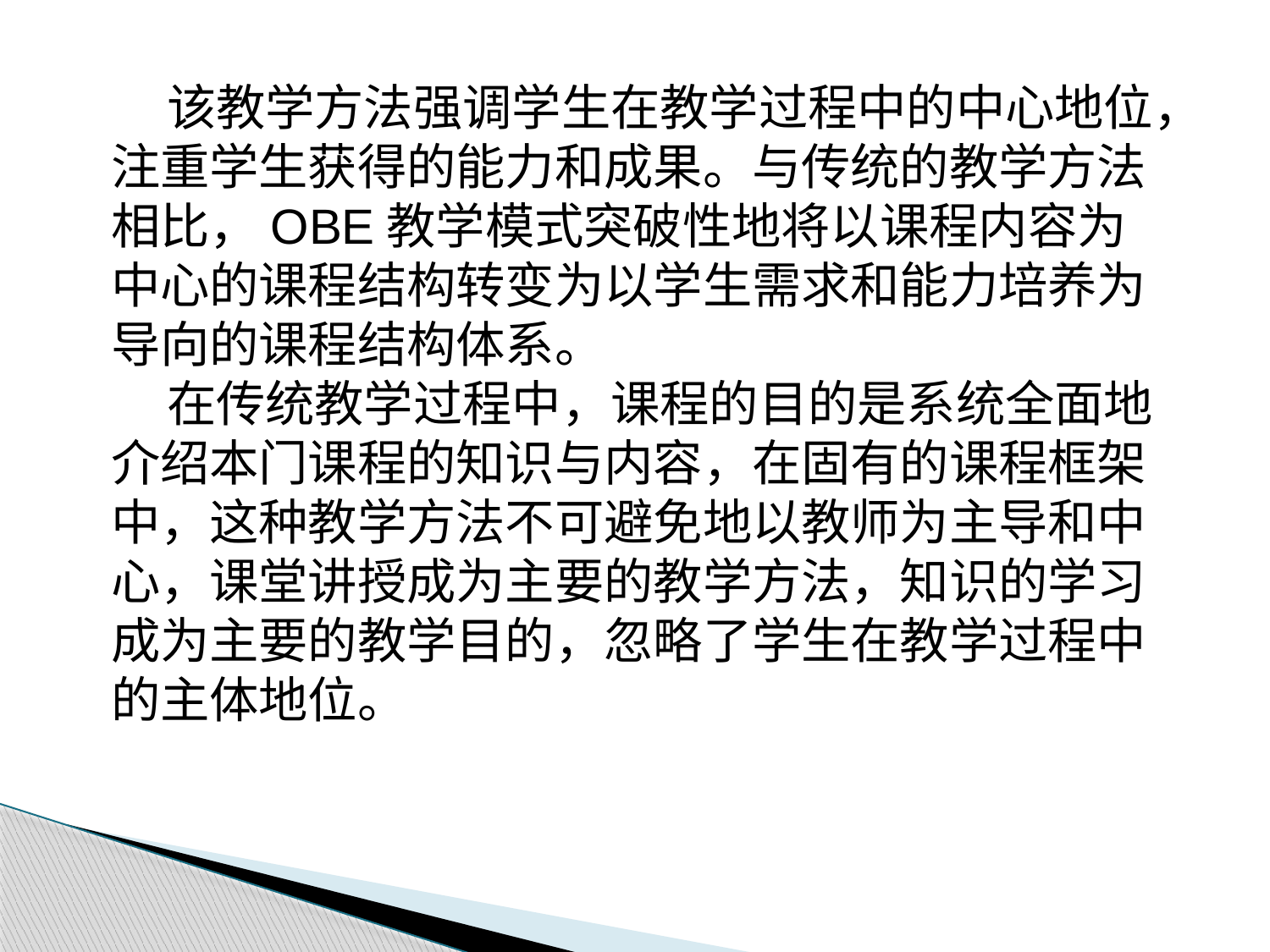

该教学方法强调学生在教学过程中的中心地位，注重学生获得的能力和成果。与传统的教学方法相比，OBE教学模式突破性地将以课程内容为中心的课程结构转变为以学生需求和能力培养为导向的课程结构体系。
    在传统教学过程中，课程的目的是系统全面地介绍本门课程的知识与内容，在固有的课程框架中，这种教学方法不可避免地以教师为主导和中心，课堂讲授成为主要的教学方法，知识的学习成为主要的教学目的，忽略了学生在教学过程中的主体地位。